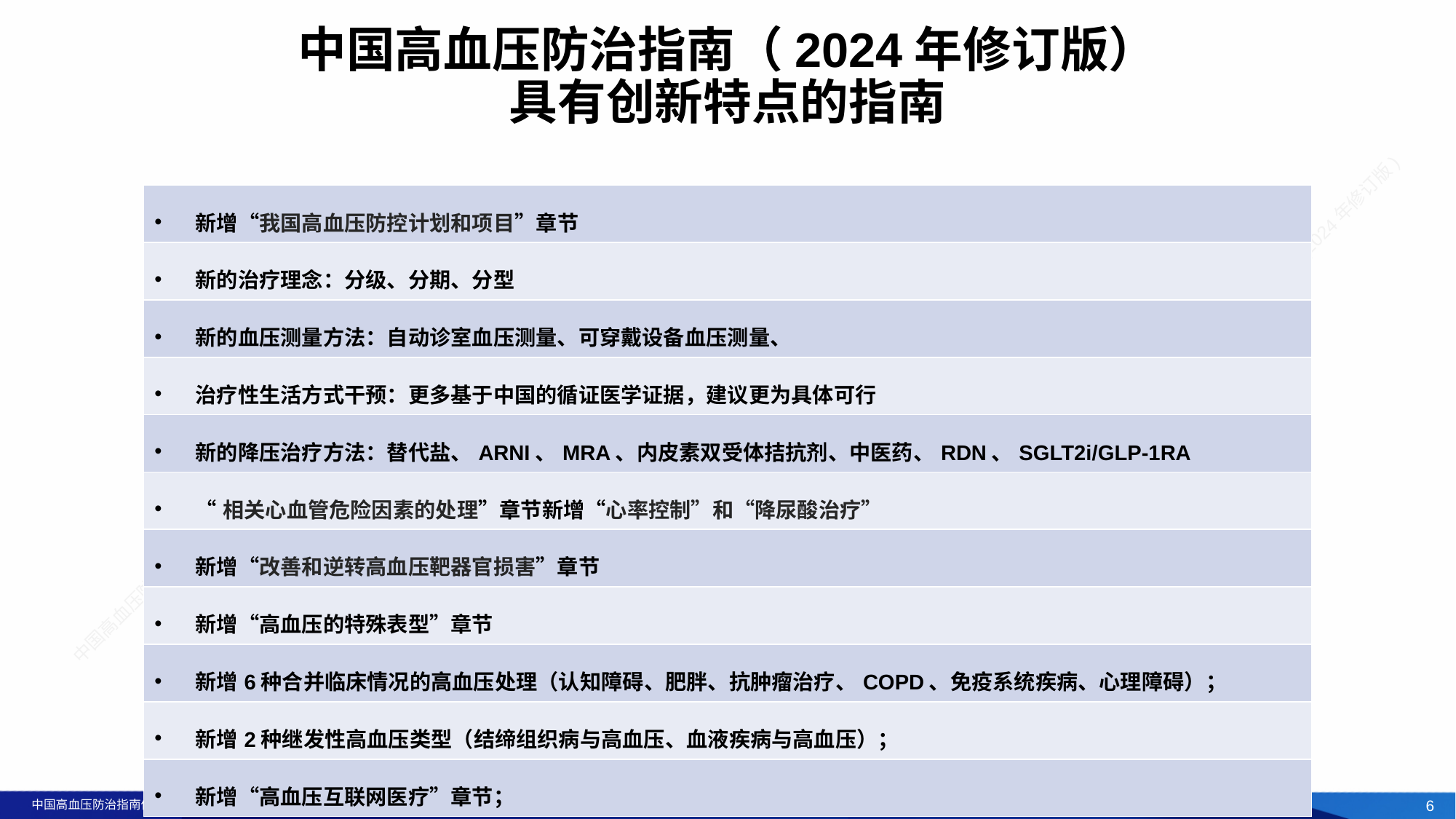

# 中国高血压防治指南（2024年修订版） 具有创新特点的指南
| 新增“我国高血压防控计划和项目”章节 |
| --- |
| 新的治疗理念：分级、分期、分型 |
| 新的血压测量方法：自动诊室血压测量、可穿戴设备血压测量、 |
| 治疗性生活方式干预：更多基于中国的循证医学证据，建议更为具体可行 |
| 新的降压治疗方法：替代盐、ARNI、MRA、内皮素双受体拮抗剂、中医药、RDN、SGLT2i/GLP-1RA |
| “相关心血管危险因素的处理”章节新增“心率控制”和“降尿酸治疗” |
| 新增“改善和逆转高血压靶器官损害”章节 |
| 新增“高血压的特殊表型”章节 |
| 新增6种合并临床情况的高血压处理（认知障碍、肥胖、抗肿瘤治疗、COPD、免疫系统疾病、心理障碍）； |
| 新增2种继发性高血压类型（结缔组织病与高血压、血液疾病与高血压）； |
| 新增“高血压互联网医疗”章节； |